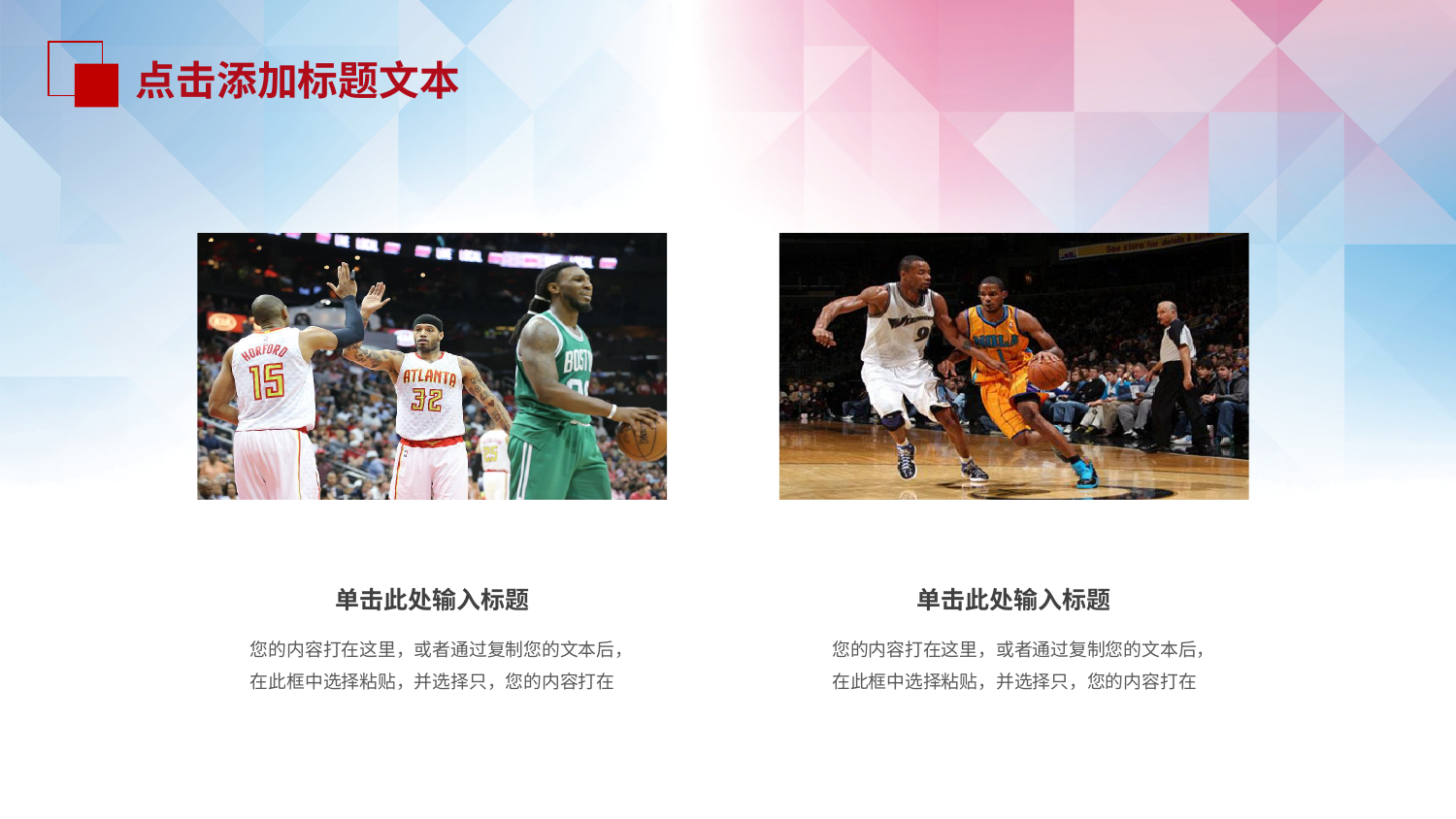

点击添加标题文本

单击此处输入标题
您的内容打在这里，或者通过复制您的文本后，在此框中选择粘贴，并选择只，您的内容打在
单击此处输入标题
您的内容打在这里，或者通过复制您的文本后，在此框中选择粘贴，并选择只，您的内容打在